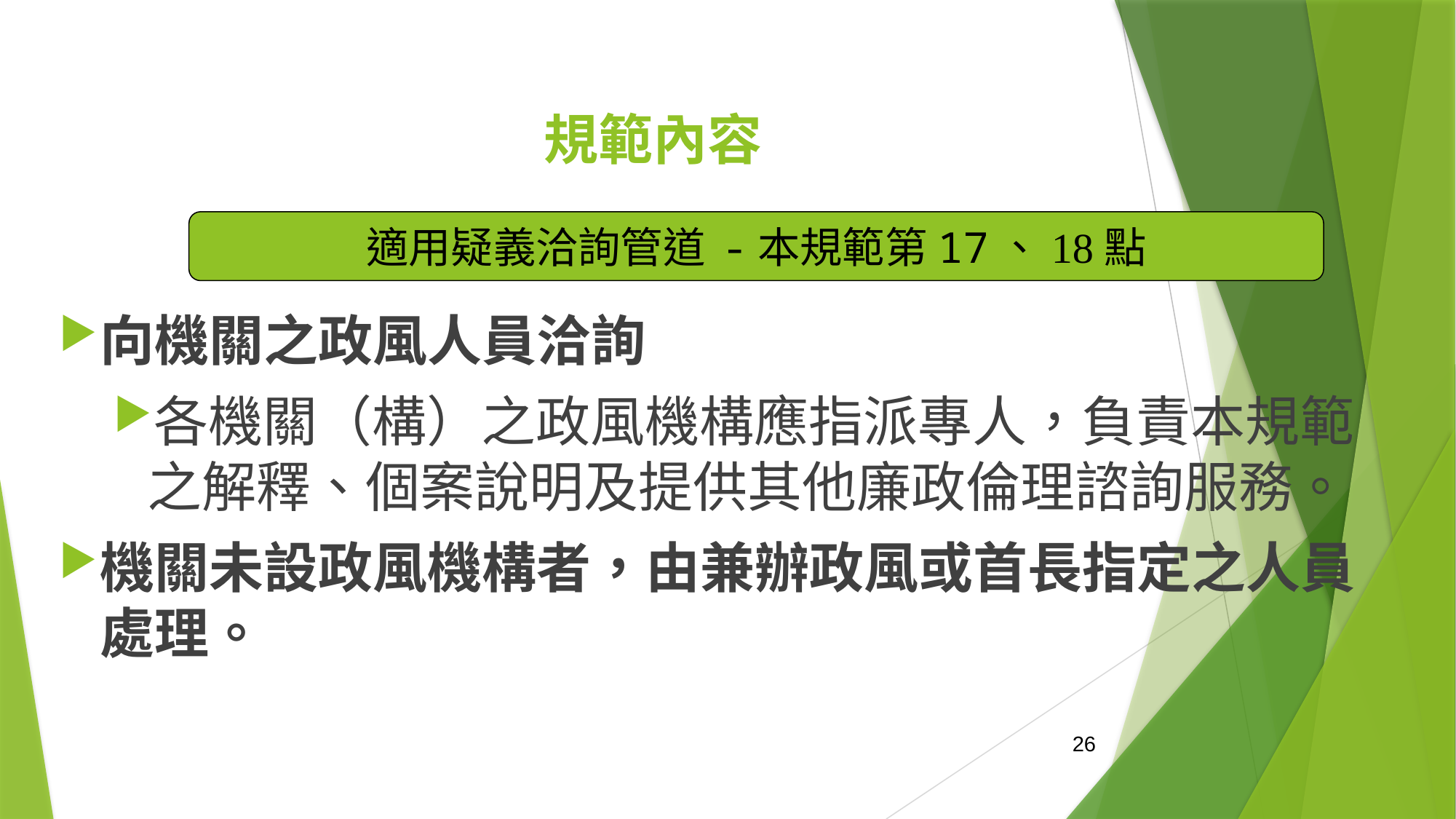

# 規範內容
適用疑義洽詢管道 -本規範第17、18點
向機關之政風人員洽詢
各機關（構）之政風機構應指派專人，負責本規範之解釋、個案說明及提供其他廉政倫理諮詢服務。
機關未設政風機構者，由兼辦政風或首長指定之人員處理。

26